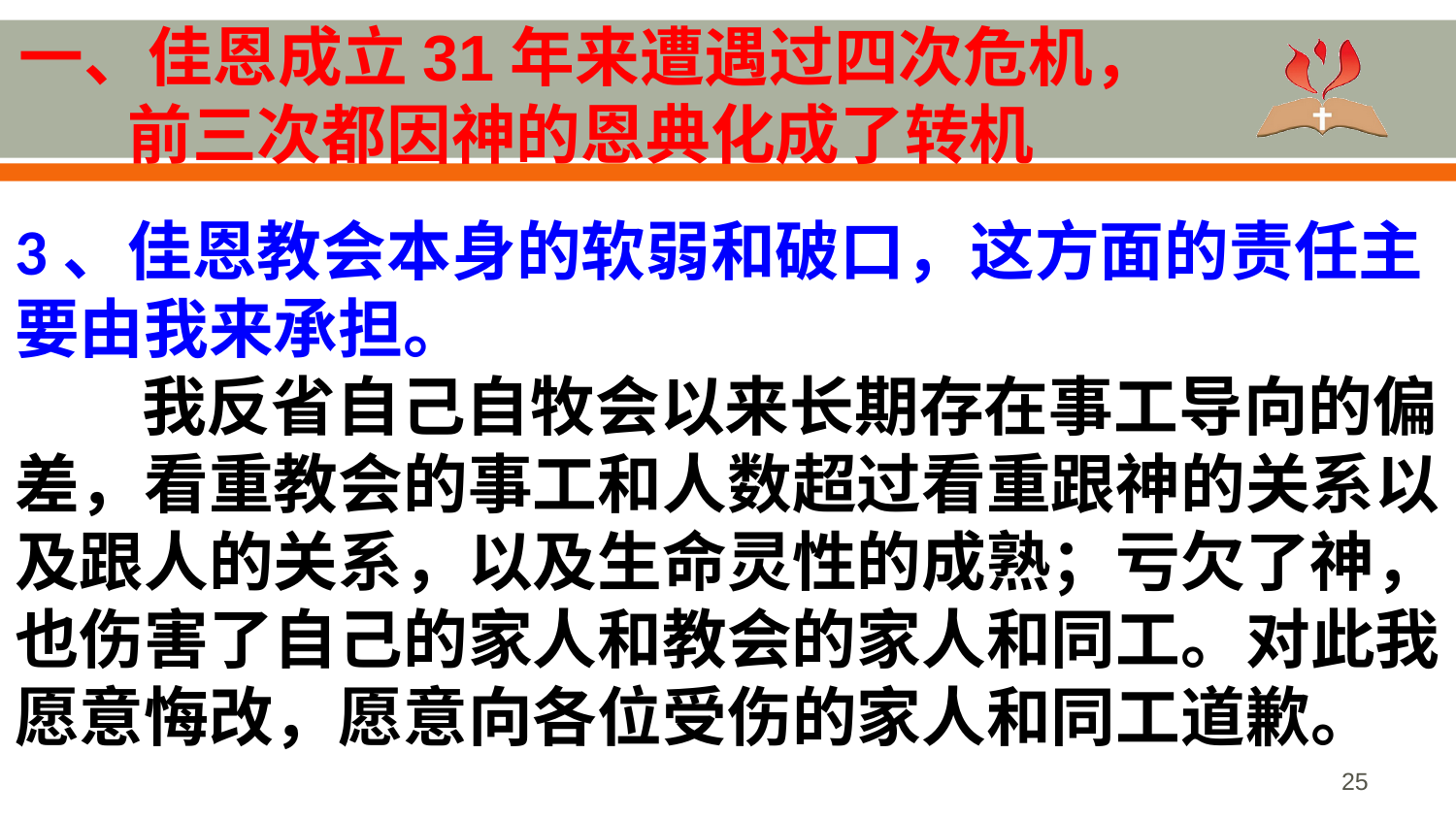

# 一、佳恩成立31年来遭遇过四次危机，前三次都因神的恩典化成了转机
3、佳恩教会本身的软弱和破口，这方面的责任主要由我来承担。
我反省自己自牧会以来长期存在事工导向的偏差，看重教会的事工和人数超过看重跟神的关系以及跟人的关系，以及生命灵性的成熟；亏欠了神，也伤害了自己的家人和教会的家人和同工。对此我愿意悔改，愿意向各位受伤的家人和同工道歉。

25